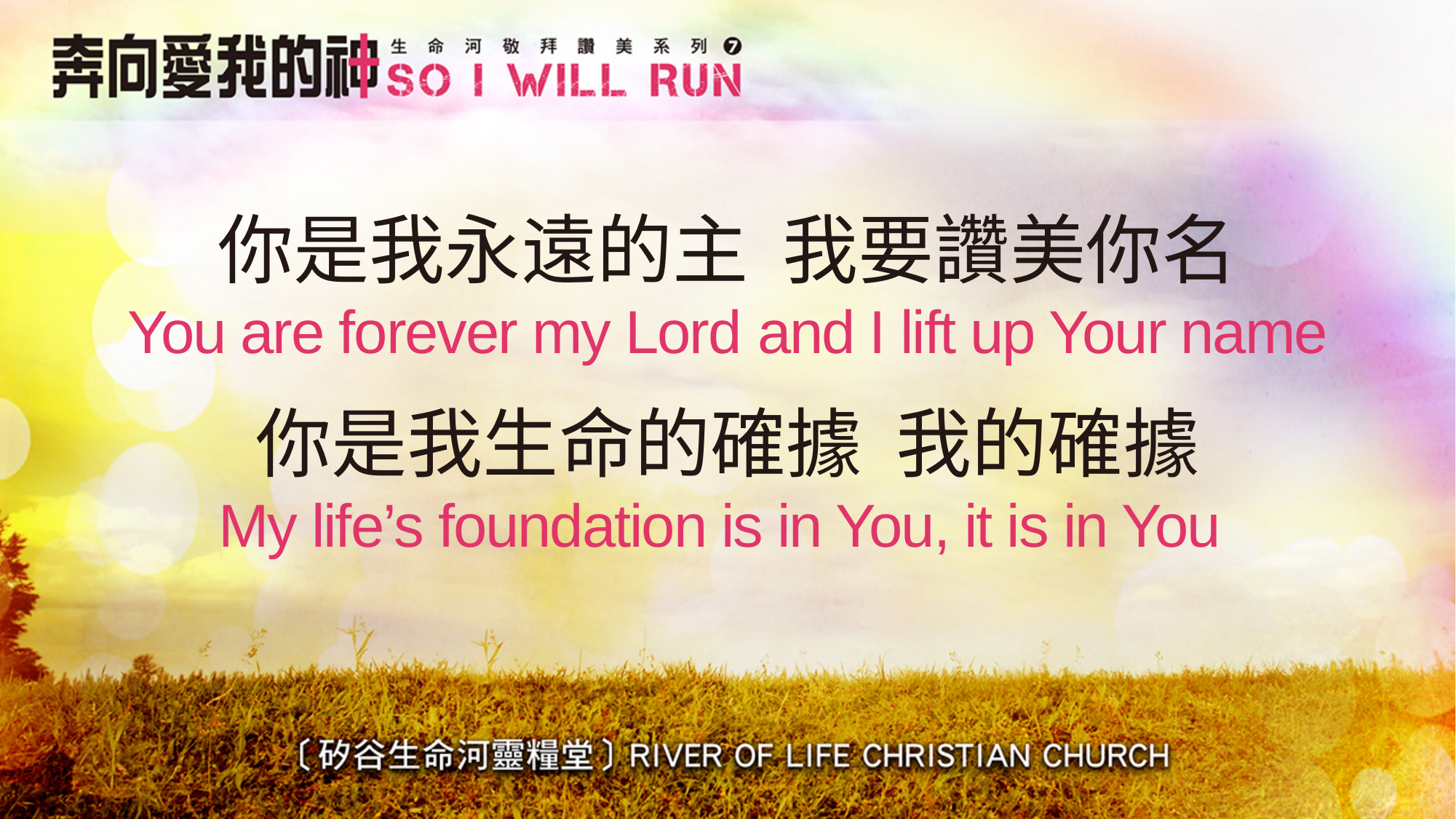

# 你是我永遠的主  我要讚美你名 You are forever my Lord and I lift up Your name
你是我生命的確據  我的確據
My life’s foundation is in You, it is in You